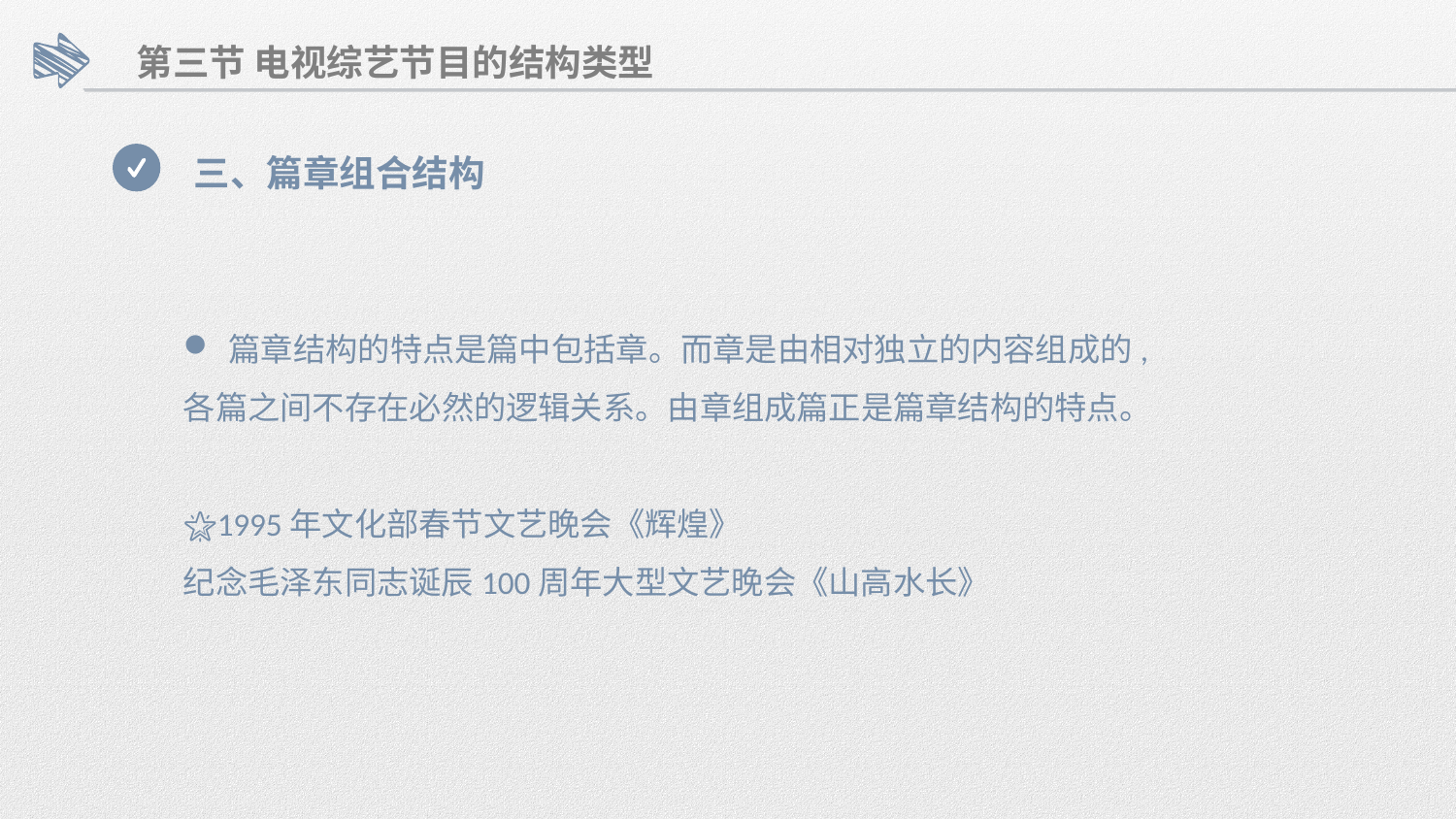

第三节 电视综艺节目的结构类型
三、篇章组合结构

篇章结构的特点是篇中包括章。而章是由相对独立的内容组成的,
各篇之间不存在必然的逻辑关系。由章组成篇正是篇章结构的特点。

🌟1995年文化部春节文艺晚会《辉煌》
纪念毛泽东同志诞辰100周年大型文艺晚会《山高水长》